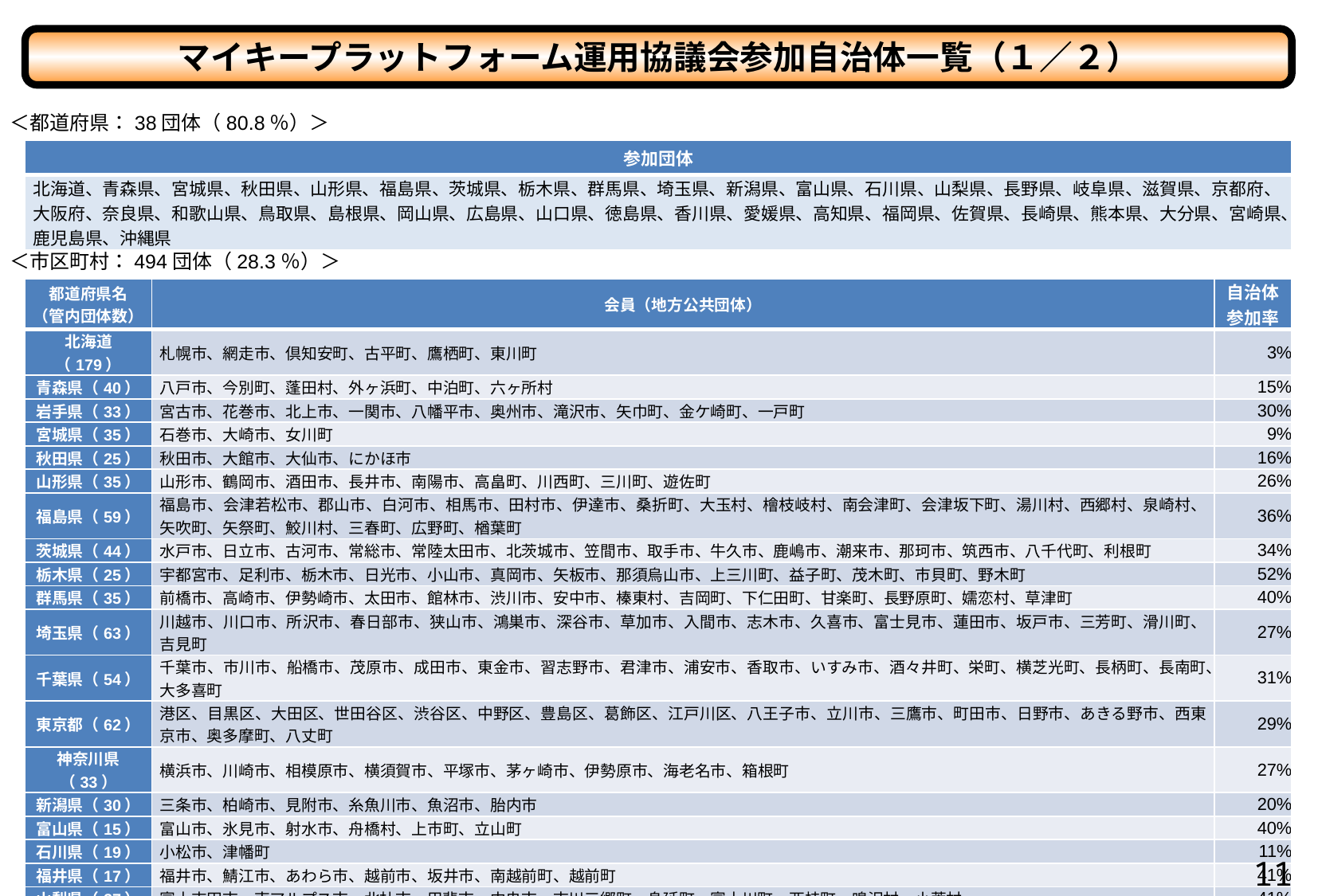

マイキープラットフォーム運用協議会参加自治体一覧（１／２）
＜都道府県：38団体（80.8％）＞
| 参加団体 |
| --- |
| 北海道、青森県、宮城県、秋田県、山形県、福島県、茨城県、栃木県、群馬県、埼玉県、新潟県、富山県、石川県、山梨県、長野県、岐阜県、滋賀県、京都府、大阪府、奈良県、和歌山県、鳥取県、島根県、岡山県、広島県、山口県、徳島県、香川県、愛媛県、高知県、福岡県、佐賀県、長崎県、熊本県、大分県、宮崎県、鹿児島県、沖縄県 |
＜市区町村：494団体（28.3％）＞
| 都道府県名 （管内団体数） | 会員（地方公共団体） | 自治体 参加率 |
| --- | --- | --- |
| 北海道（179） | 札幌市、網走市、倶知安町、古平町、鷹栖町、東川町 | 3% |
| 青森県（40） | 八戸市、今別町、蓬田村、外ヶ浜町、中泊町、六ヶ所村 | 15% |
| 岩手県（33） | 宮古市、花巻市、北上市、一関市、八幡平市、奥州市、滝沢市、矢巾町、金ケ崎町、一戸町 | 30% |
| 宮城県（35） | 石巻市、大崎市、女川町 | 9% |
| 秋田県（25） | 秋田市、大館市、大仙市、にかほ市 | 16% |
| 山形県（35） | 山形市、鶴岡市、酒田市、長井市、南陽市、高畠町、川西町、三川町、遊佐町 | 26% |
| 福島県（59） | 福島市、会津若松市、郡山市、白河市、相馬市、田村市、伊達市、桑折町、大玉村、檜枝岐村、南会津町、会津坂下町、湯川村、西郷村、泉崎村、矢吹町、矢祭町、鮫川村、三春町、広野町、楢葉町 | 36% |
| 茨城県（44） | 水戸市、日立市、古河市、常総市、常陸太田市、北茨城市、笠間市、取手市、牛久市、鹿嶋市、潮来市、那珂市、筑西市、八千代町、利根町 | 34% |
| 栃木県（25） | 宇都宮市、足利市、栃木市、日光市、小山市、真岡市、矢板市、那須烏山市、上三川町、益子町、茂木町、市貝町、野木町 | 52% |
| 群馬県（35） | 前橋市、高崎市、伊勢崎市、太田市、館林市、渋川市、安中市、榛東村、吉岡町、下仁田町、甘楽町、長野原町、嬬恋村、草津町 | 40% |
| 埼玉県（63） | 川越市、川口市、所沢市、春日部市、狭山市、鴻巣市、深谷市、草加市、入間市、志木市、久喜市、富士見市、蓮田市、坂戸市、三芳町、滑川町、吉見町 | 27% |
| 千葉県（54） | 千葉市、市川市、船橋市、茂原市、成田市、東金市、習志野市、君津市、浦安市、香取市、いすみ市、酒々井町、栄町、横芝光町、長柄町、長南町、大多喜町 | 31% |
| 東京都（62） | 港区、目黒区、大田区、世田谷区、渋谷区、中野区、豊島区、葛飾区、江戸川区、八王子市、立川市、三鷹市、町田市、日野市、あきる野市、西東京市、奥多摩町、八丈町 | 29% |
| 神奈川県（33） | 横浜市、川崎市、相模原市、横須賀市、平塚市、茅ヶ崎市、伊勢原市、海老名市、箱根町 | 27% |
| 新潟県（30） | 三条市、柏崎市、見附市、糸魚川市、魚沼市、胎内市 | 20% |
| 富山県（15） | 富山市、氷見市、射水市、舟橋村、上市町、立山町 | 40% |
| 石川県（19） | 小松市、津幡町 | 11% |
| 福井県（17） | 福井市、鯖江市、あわら市、越前市、坂井市、南越前町、越前町 | 41% |
| 山梨県（27） | 富士吉田市、南アルプス市、北杜市、甲斐市、中央市、市川三郷町、身延町、富士川町、西桂町、鳴沢村、小菅村 | 41% |
| 長野県（77） | 松本市、上田市、岡谷市、諏訪市、須坂市、伊那市、大町市、塩尻市、佐久市、千曲市、東御市、小海町、南牧村、佐久穂町、原村、箕輪町、阿智村、喬木村、大桑村、山ノ内町、信濃町、飯綱町、栄村 | 30% |
| 岐阜県（42） | 岐阜市、大垣市、高山市、関市、美濃市、瑞浪市、美濃加茂市、各務原市、可児市、山県市、本巣市、下呂市、白川町 | 31% |
11